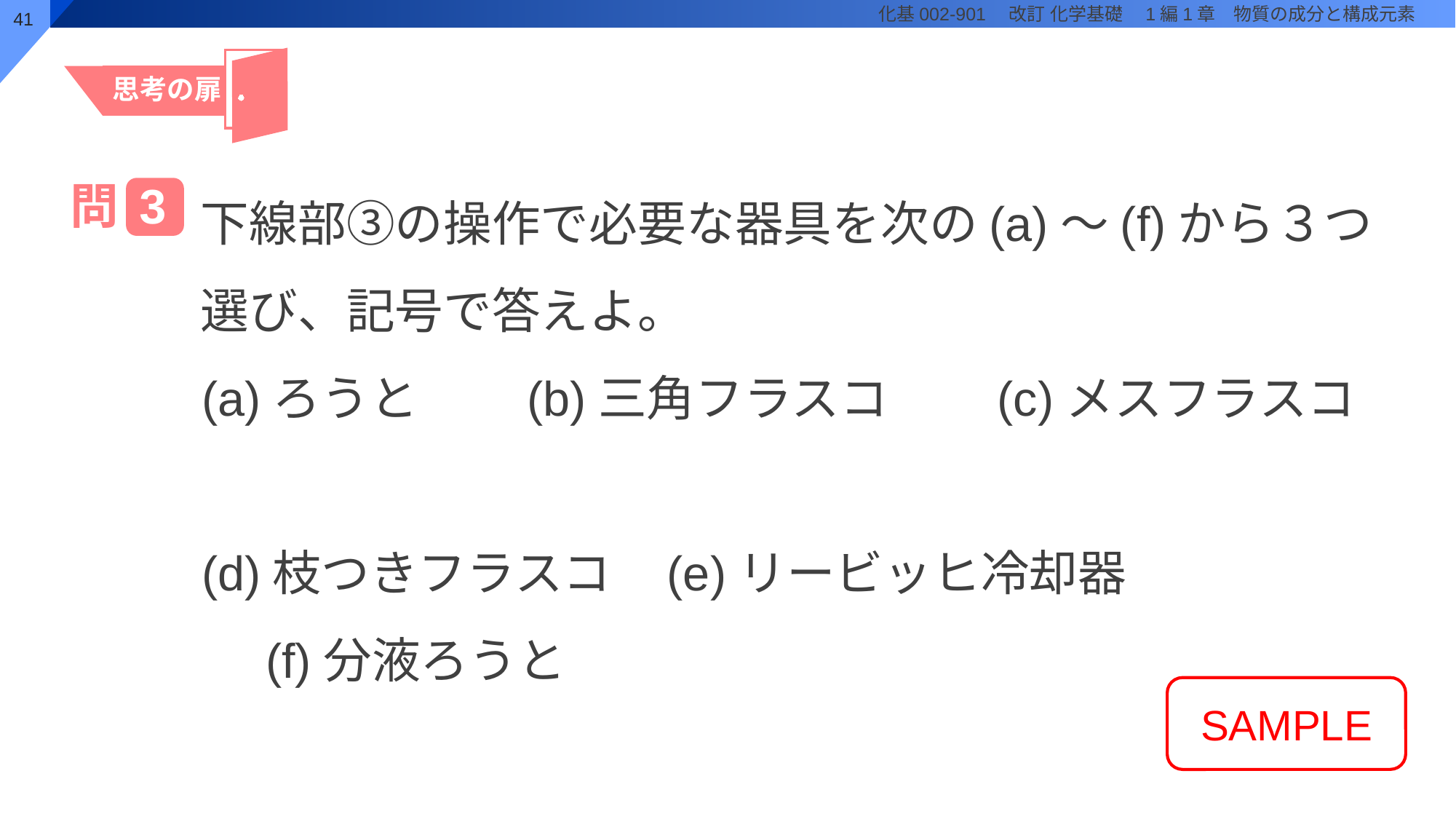

下線部③の操作で必要な器具を次の(a)～(f)から３つ
     選び、記号で答えよ。
     (a)ろうと　　(b)三角フラスコ　　(c)メスフラスコ
     (d)枝つきフラスコ    (e)リービッヒ冷却器
 　　(f)分液ろうと

問
3

SAMPLE